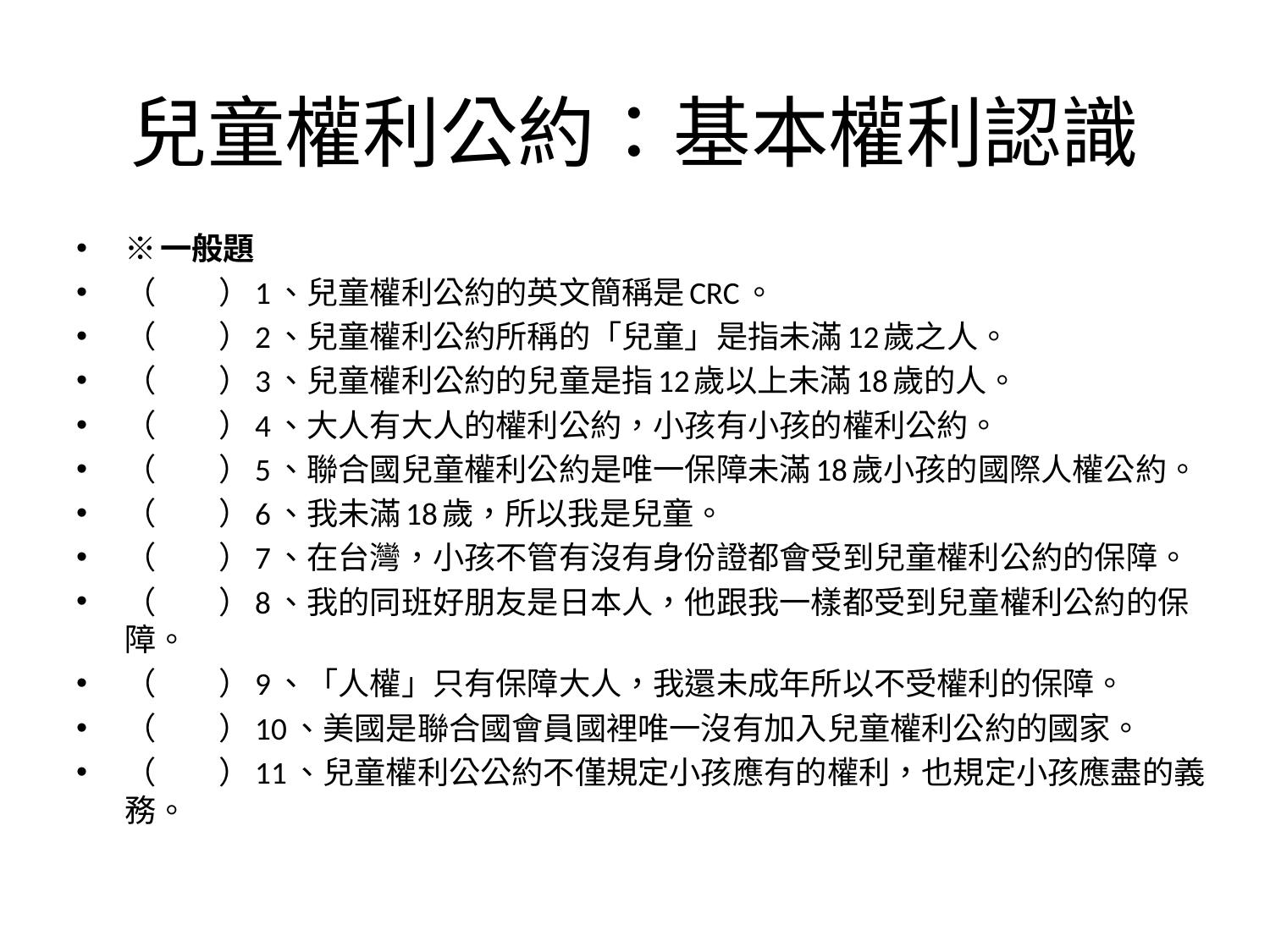

# 兒童權利公約：基本權利認識
※一般題
（　　）1、兒童權利公約的英文簡稱是CRC。
（　　）2、兒童權利公約所稱的「兒童」是指未滿12歲之人。
（　　）3、兒童權利公約的兒童是指12歲以上未滿18歲的人。
（　　）4、大人有大人的權利公約，小孩有小孩的權利公約。
（　　）5、聯合國兒童權利公約是唯一保障未滿18歲小孩的國際人權公約。
（　　）6、我未滿18歲，所以我是兒童。
（　　）7、在台灣，小孩不管有沒有身份證都會受到兒童權利公約的保障。
（　　）8、我的同班好朋友是日本人，他跟我一樣都受到兒童權利公約的保障。
（　　）9、「人權」只有保障大人，我還未成年所以不受權利的保障。
（　　）10、美國是聯合國會員國裡唯一沒有加入兒童權利公約的國家。
（　　）11、兒童權利公公約不僅規定小孩應有的權利，也規定小孩應盡的義務。